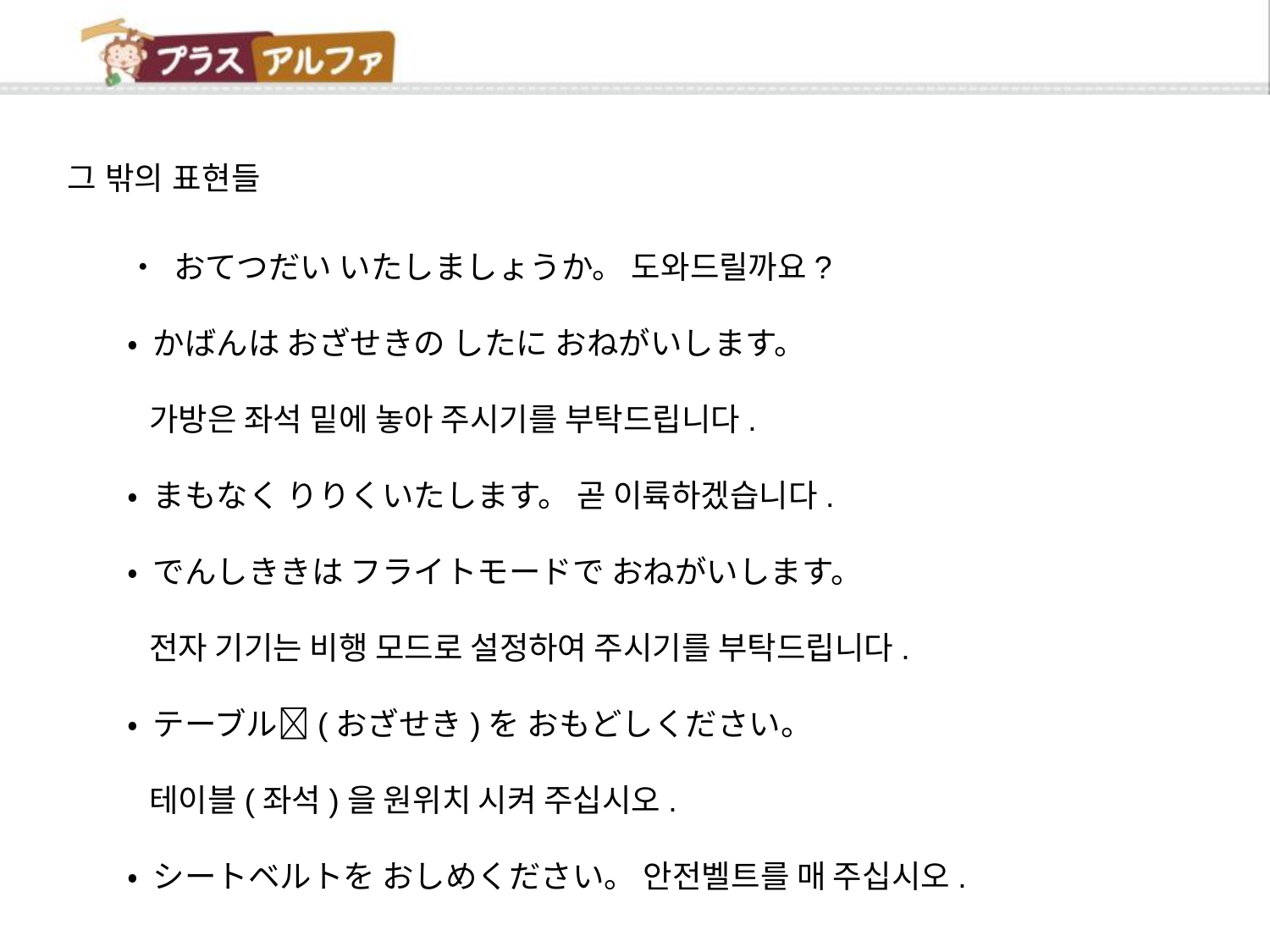

그 밖의 표현들
• おてつだい いたしましょうか。 도와드릴까요?
• かばんは おざせきの したに おねがいします。
  가방은 좌석 밑에 놓아 주시기를 부탁드립니다.
• まもなく りりくいたします。 곧 이륙하겠습니다.
• でんしききは フライトモードで おねがいします。
  전자 기기는 비행 모드로 설정하여 주시기를 부탁드립니다.
• テーブル􀀁(おざせき)を おもどしください。
  테이블(좌석)을 원위치 시켜 주십시오.
• シートベルトを おしめください。 안전벨트를 매 주십시오.